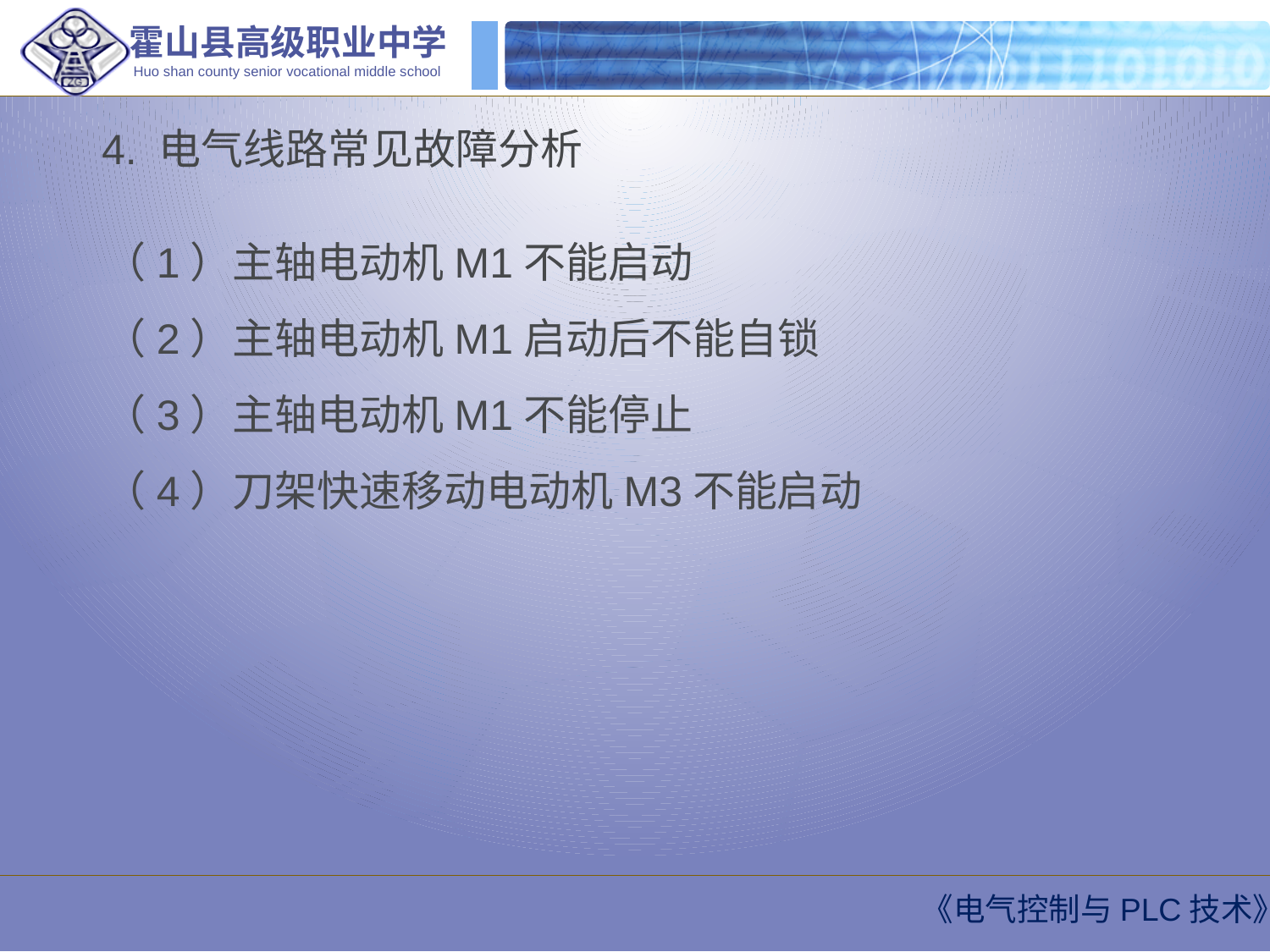

4. 电气线路常见故障分析
（1）主轴电动机M1不能启动
（2）主轴电动机M1启动后不能自锁
（3）主轴电动机M1不能停止
（4）刀架快速移动电动机M3不能启动